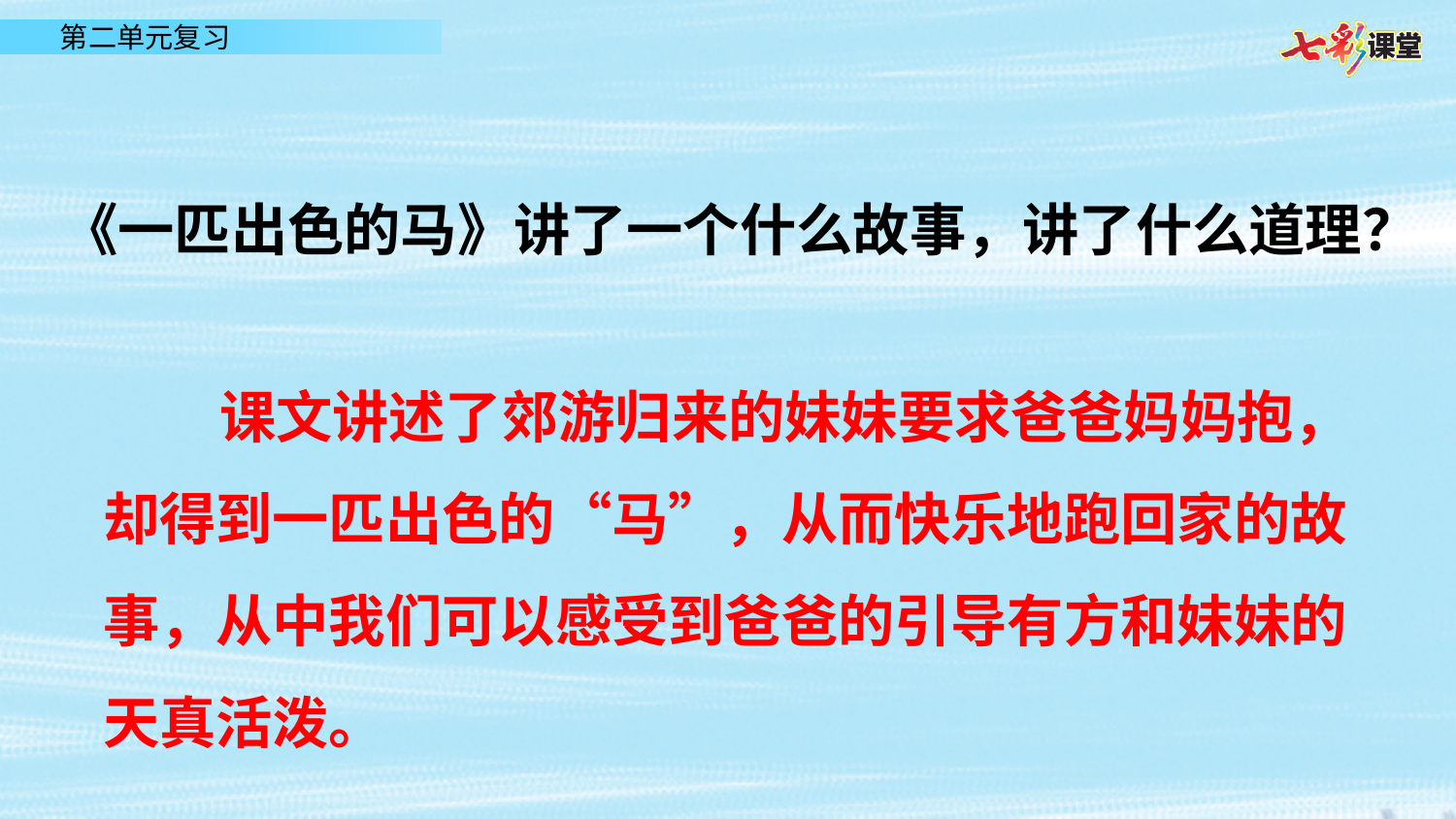

《一匹出色的马》讲了一个什么故事，讲了什么道理？
        课文讲述了郊游归来的妹妹要求爸爸妈妈抱，却得到一匹出色的“马”，从而快乐地跑回家的故事，从中我们可以感受到爸爸的引导有方和妹妹的天真活泼。